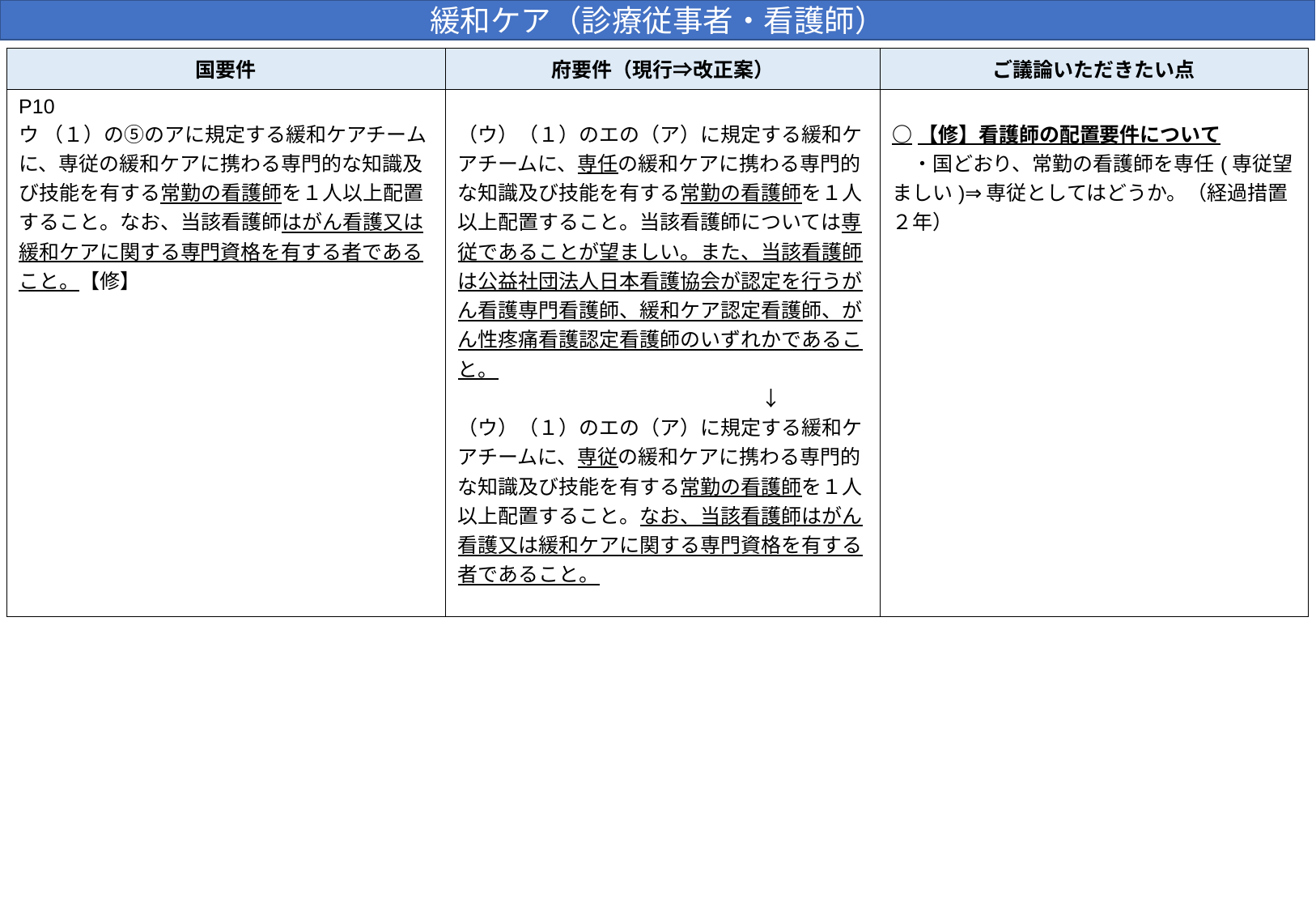

緩和ケア（診療従事者・看護師）
| 国要件 | 府要件（現行⇒改正案） | ご議論いただきたい点 |
| --- | --- | --- |
| P10 ウ （１）の⑤のアに規定する緩和ケアチームに、専従の緩和ケアに携わる専門的な知識及び技能を有する常勤の看護師を１人以上配置すること。なお、当該看護師はがん看護又は緩和ケアに関する専門資格を有する者であること。【修】 | （ウ）（１）のエの（ア）に規定する緩和ケアチームに、専任の緩和ケアに携わる専門的な知識及び技能を有する常勤の看護師を１人以上配置すること。当該看護師については専従であることが望ましい。また、当該看護師は公益社団法人日本看護協会が認定を行うがん看護専門看護師、緩和ケア認定看護師、がん性疼痛看護認定看護師のいずれかであること。 　　　　　　　　　　　　　　　↓ （ウ）（１）のエの（ア）に規定する緩和ケアチームに、専従の緩和ケアに携わる専門的な知識及び技能を有する常勤の看護師を１人以上配置すること。なお、当該看護師はがん看護又は緩和ケアに関する専門資格を有する者であること。 | ○【修】看護師の配置要件について 　・国どおり、常勤の看護師を専任(専従望ましい)⇒専従としてはどうか。（経過措置２年） |